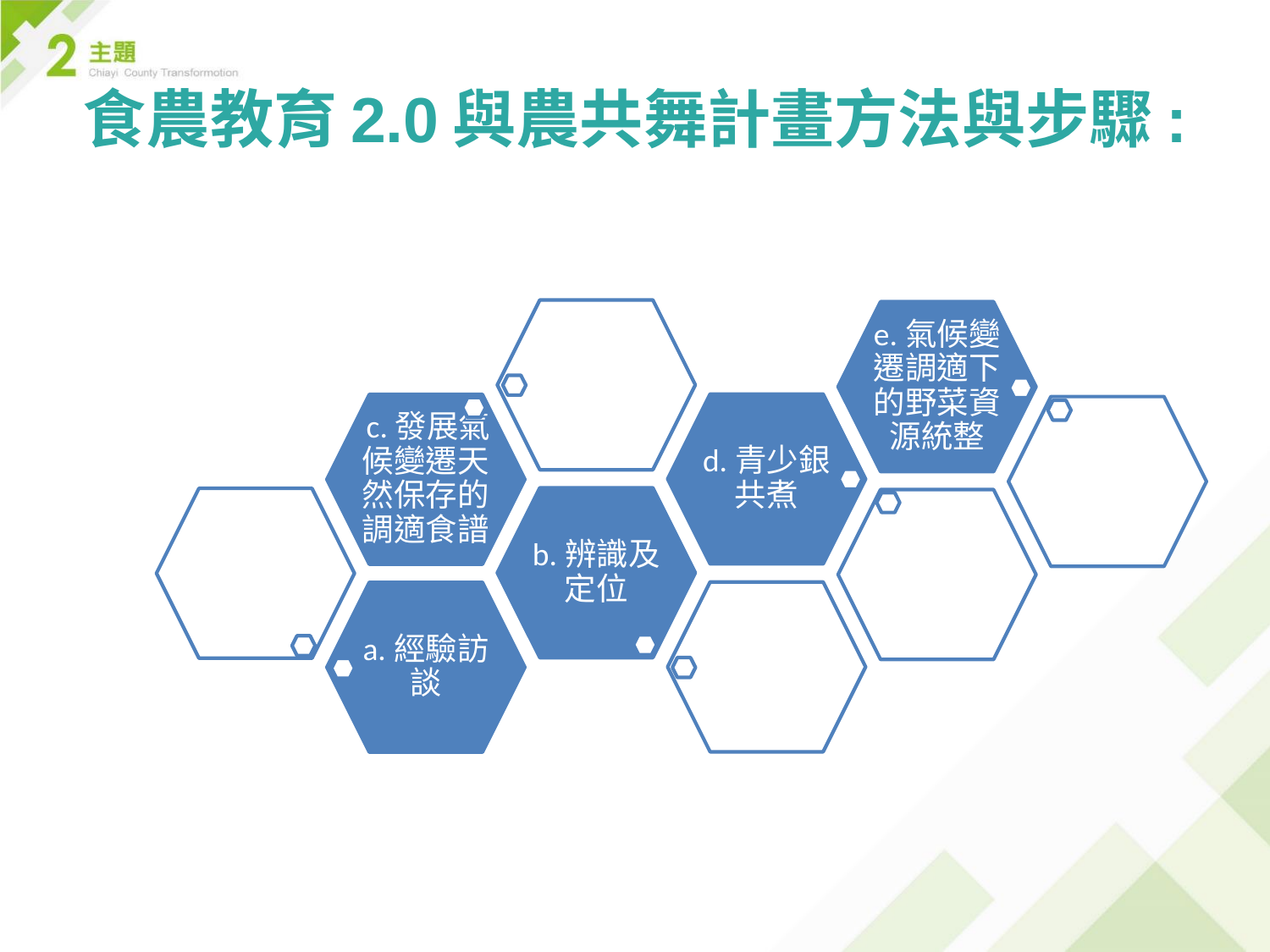

# 食農教育2.0與農共舞計畫方法與步驟:
a.經驗訪談
b.辨識及定位
 c.發展氣候變遷天然保存的調適食譜
d.青少銀共煮
e.氣候變遷調適下的野菜資源統整